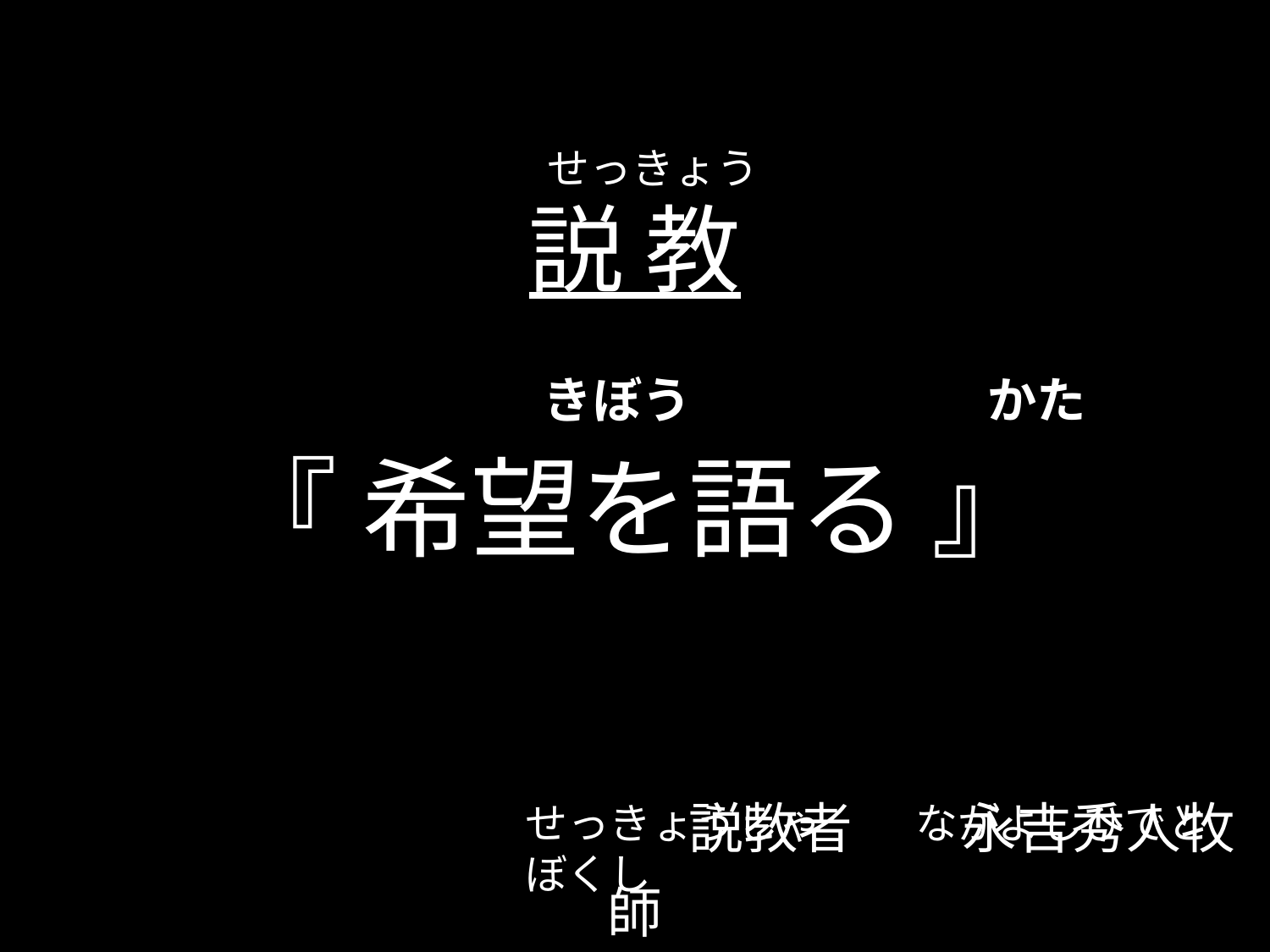

せっきょう
# 説 教
　　　　　　　　　　きぼう　　　　　　かた
『 希望を語る 』

　　　　　　　　　　　　説教者　　永吉秀人牧師
せっきょうしゃ　 　ながよしひでと　ぼくし